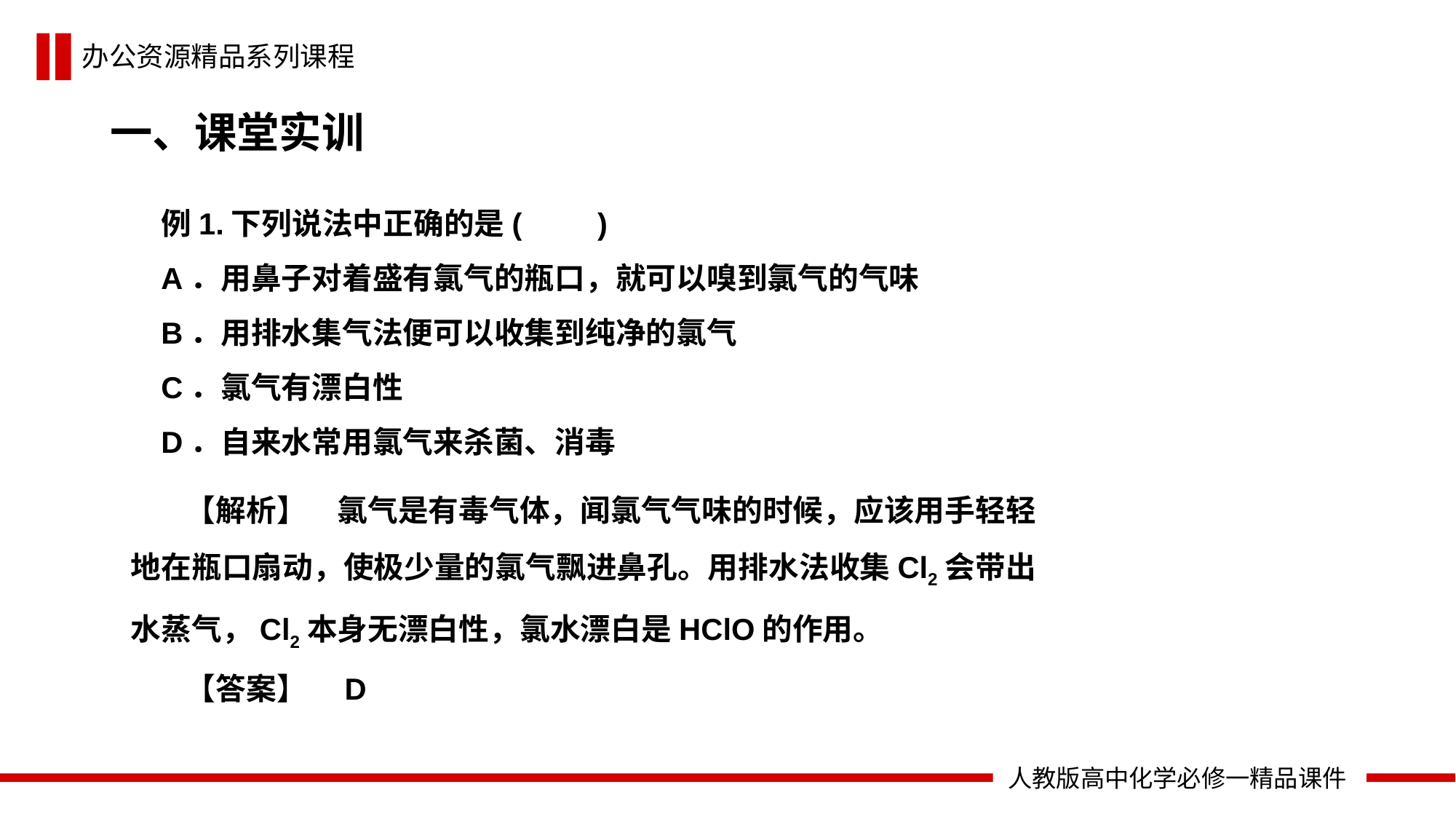

一、课堂实训
例1.下列说法中正确的是(　　)
A．用鼻子对着盛有氯气的瓶口，就可以嗅到氯气的气味
B．用排水集气法便可以收集到纯净的氯气
C．氯气有漂白性
D．自来水常用氯气来杀菌、消毒
【解析】　氯气是有毒气体，闻氯气气味的时候，应该用手轻轻地在瓶口扇动，使极少量的氯气飘进鼻孔。用排水法收集Cl2会带出水蒸气，Cl2本身无漂白性，氯水漂白是HClO的作用。
【答案】　D